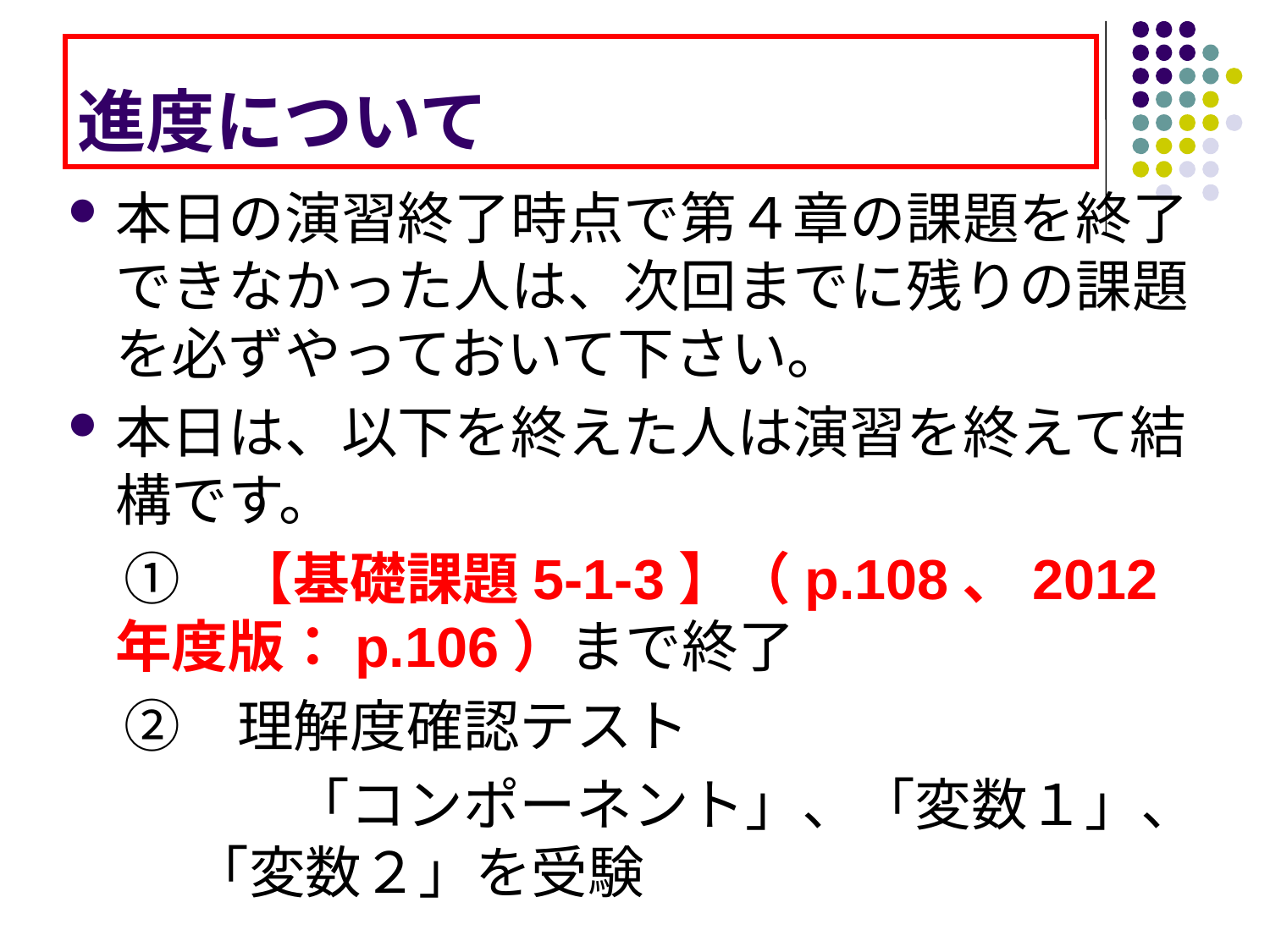

# 進度について
本日の演習終了時点で第４章の課題を終了できなかった人は、次回までに残りの課題を必ずやっておいて下さい。
本日は、以下を終えた人は演習を終えて結構です。
　①　【基礎課題5-1-3】（p.108、2012年度版：p.106）まで終了
　②　理解度確認テスト
　　　　「コンポーネント」、「変数１」、「変数２」を受験